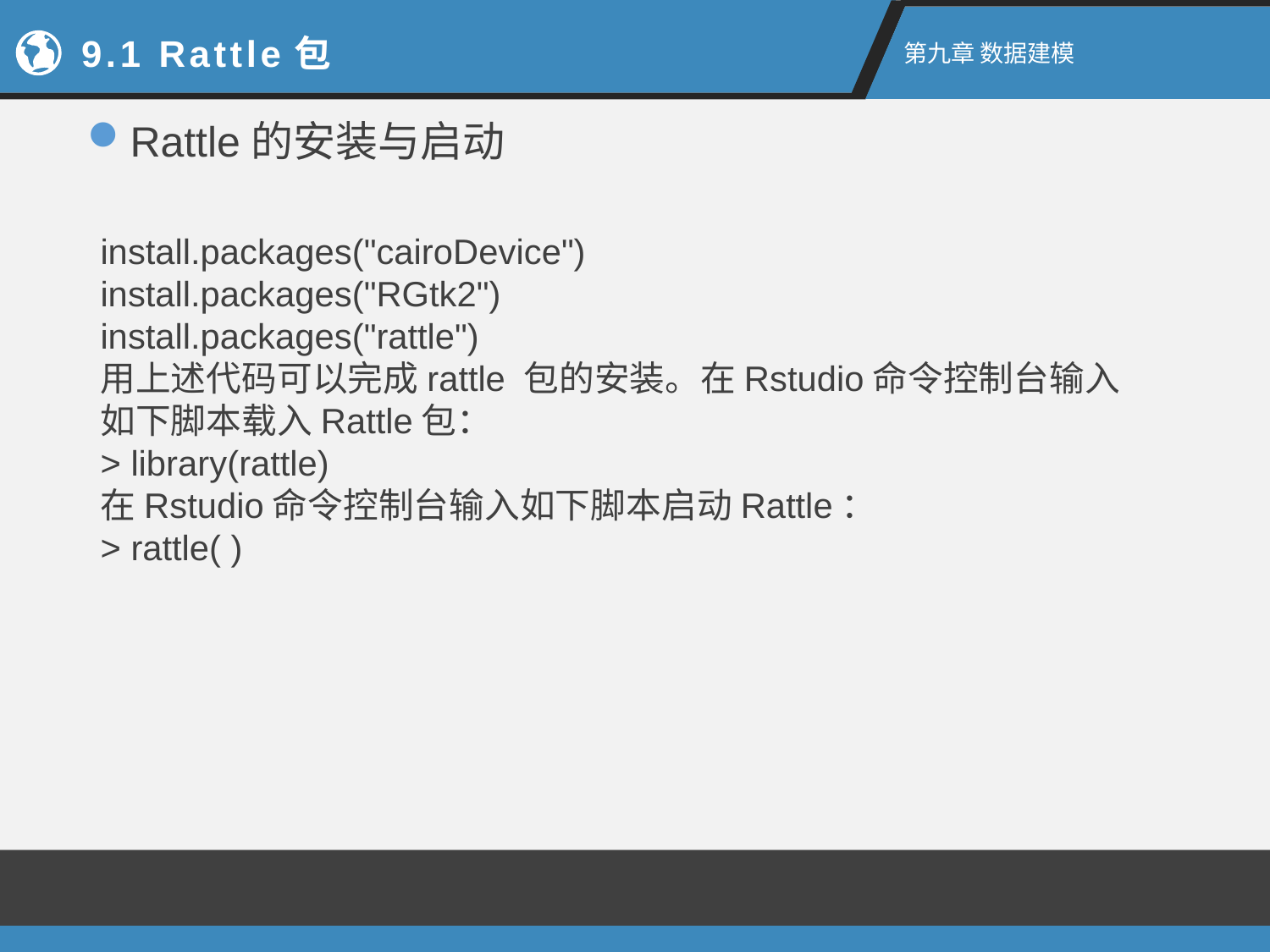

9.1 Rattle包

第九章 数据建模
Rattle的安装与启动
install.packages("cairoDevice")
install.packages("RGtk2")
install.packages("rattle")
用上述代码可以完成rattle 包的安装。在Rstudio命令控制台输入如下脚本载入Rattle包：
> library(rattle)
在Rstudio命令控制台输入如下脚本启动Rattle：
> rattle( )